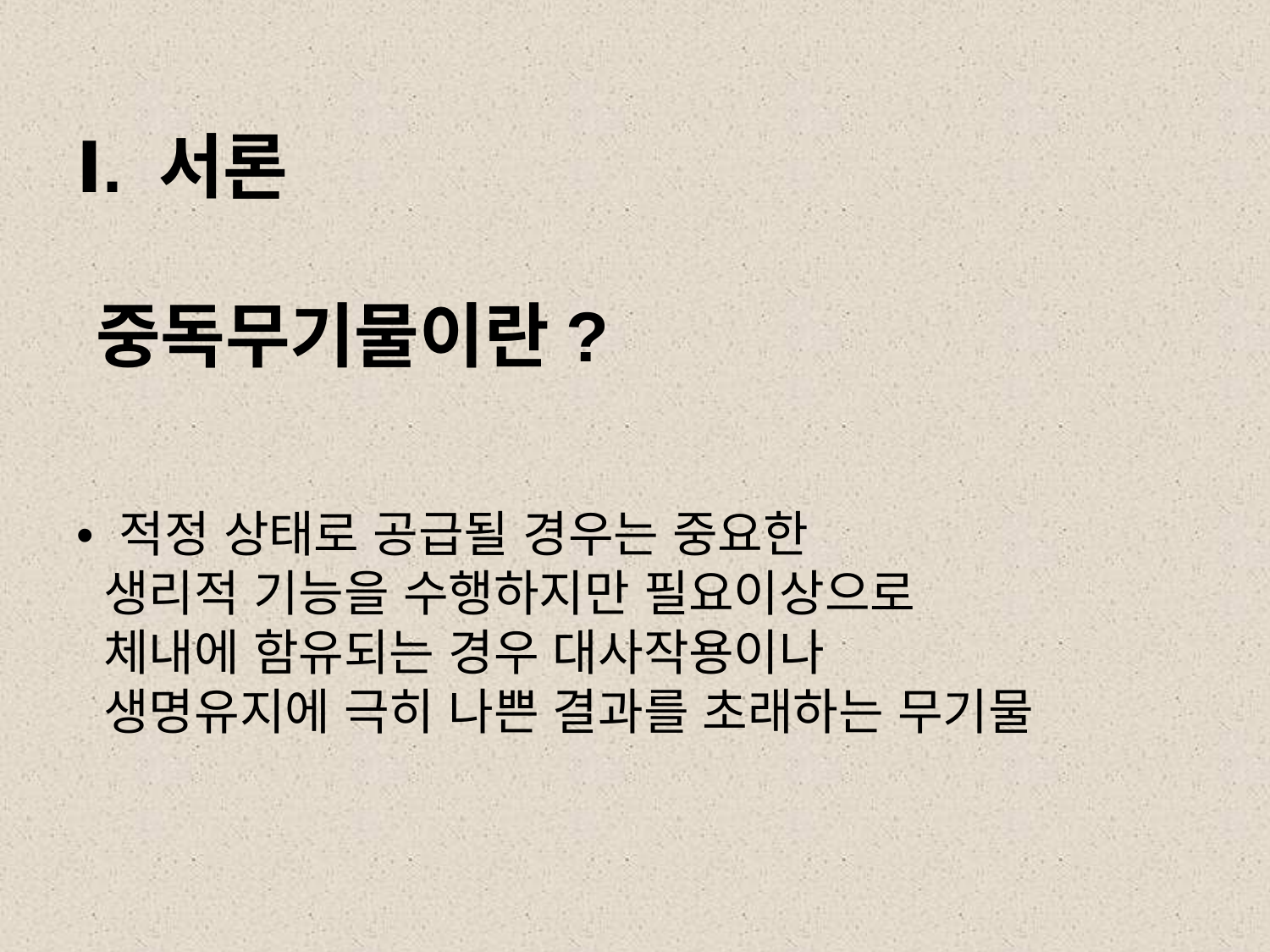

# Ⅰ. 서론 중독무기물이란? • 적정 상태로 공급될 경우는 중요한 생리적 기능을 수행하지만 필요이상으로 체내에 함유되는 경우 대사작용이나 생명유지에 극히 나쁜 결과를 초래하는 무기물